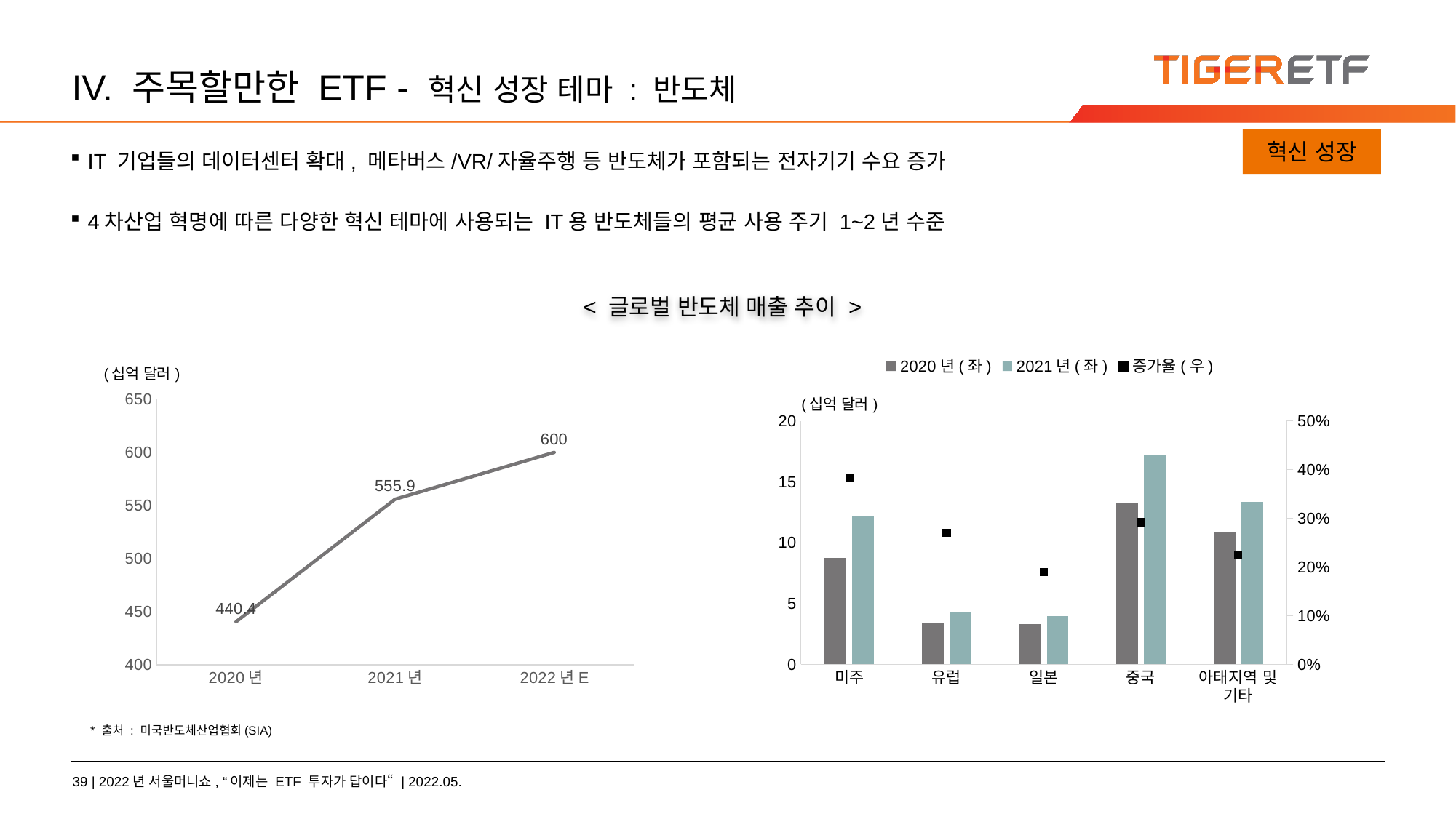

# IV. 주목할만한 ETF - 혁신 성장 테마 : 반도체
혁신 성장
IT 기업들의 데이터센터 확대, 메타버스/VR/자율주행 등 반도체가 포함되는 전자기기 수요 증가
4차산업 혁명에 따른 다양한 혁신 테마에 사용되는 IT용 반도체들의 평균 사용 주기 1~2년 수준
< 글로벌 반도체 매출 추이 >

### Chart

| Category | 2020년(좌) | 2021년(좌) | 증가율(우) |
|---|---|---|---|
| 미주 | 8.77 | 12.14 | 0.384 |
| 유럽 | 3.39 | 4.3 | 0.27 |
| 일본 | 3.31 | 3.94 | 0.189 |
| 중국 | 13.28 | 17.16 | 0.292 |
| 아태지역 및 기타 | 10.88 | 13.32 | 0.224 |

### Chart

| Category | 전세계 반도체 매출 추이 |
|---|---|
| 2020년 | 440.4 |
| 2021년 | 555.9 |
| 2022년E | 600.0 |
* 출처 : 미국반도체산업협회(SIA)